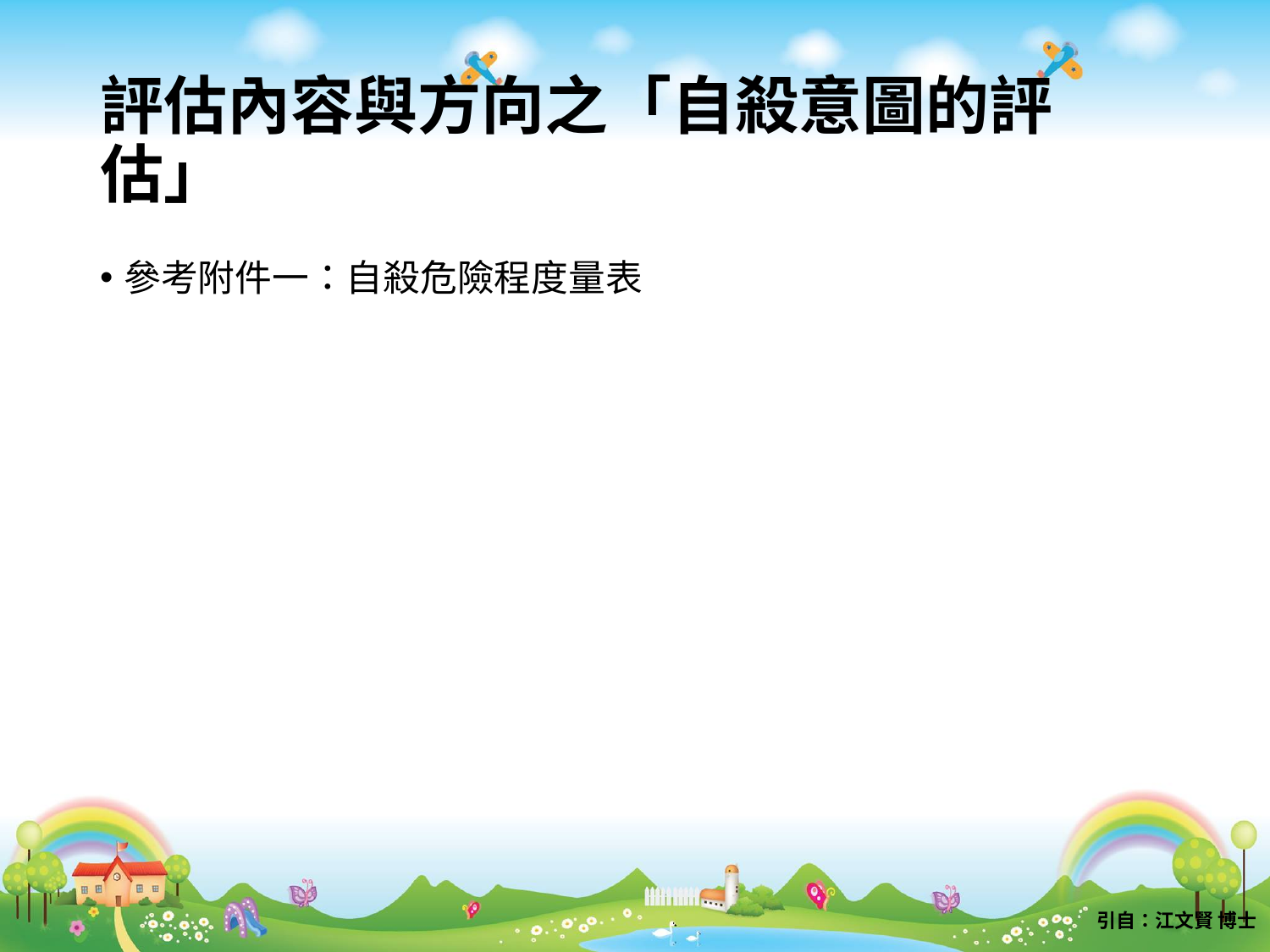

# 評估內容與方向之「自殺意圖的評估」
參考附件一：自殺危險程度量表
引自：江文賢 博士